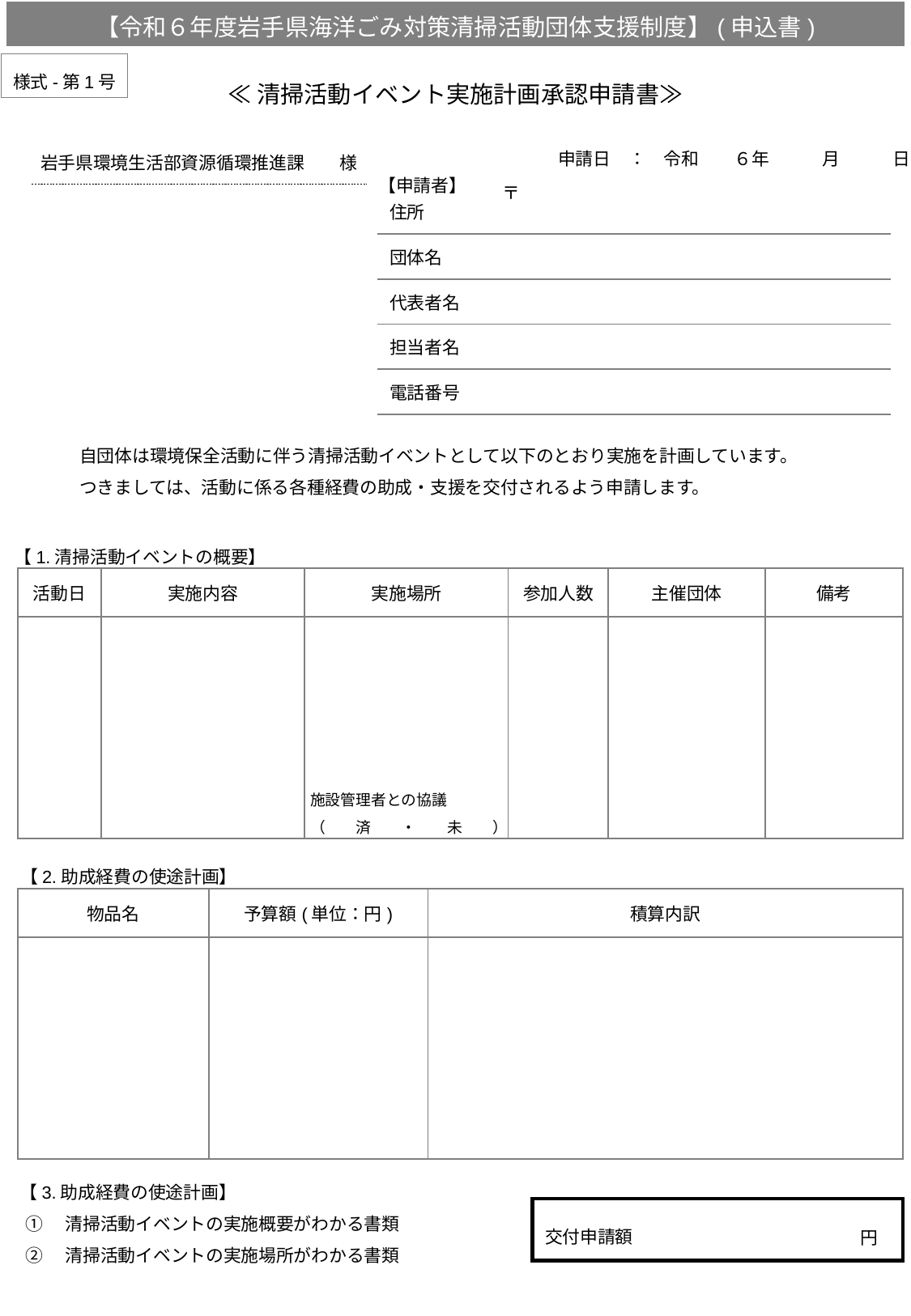

【令和６年度岩手県海洋ごみ対策清掃活動団体支援制度】(申込書)

様式-第1号
≪清掃活動イベント実施計画承認申請書≫
申請日　：　令和　　６年　　　月　　　日
岩手県環境生活部資源循環推進課　　様
【申請者】
〒
| 住所 |  |
| --- | --- |
| 団体名 |  |
| 代表者名 |  |
| 担当者名 |  |
| 電話番号 |  |
自団体は環境保全活動に伴う清掃活動イベントとして以下のとおり実施を計画しています。
つきましては、活動に係る各種経費の助成・支援を交付されるよう申請します。
【1.清掃活動イベントの概要】
| 活動日 | 実施内容 | 実施場所 | 参加人数 | 主催団体 | 備考 |
| --- | --- | --- | --- | --- | --- |
|  |  |  |  |  |  |
施設管理者との協議
（　　済　　・　　未　　）
【2.助成経費の使途計画】
| 物品名 | 予算額(単位：円) | 積算内訳 |
| --- | --- | --- |
|  |  |  |
【3.助成経費の使途計画】
①　清掃活動イベントの実施概要がわかる書類
②　清掃活動イベントの実施場所がわかる書類

交付申請額
円